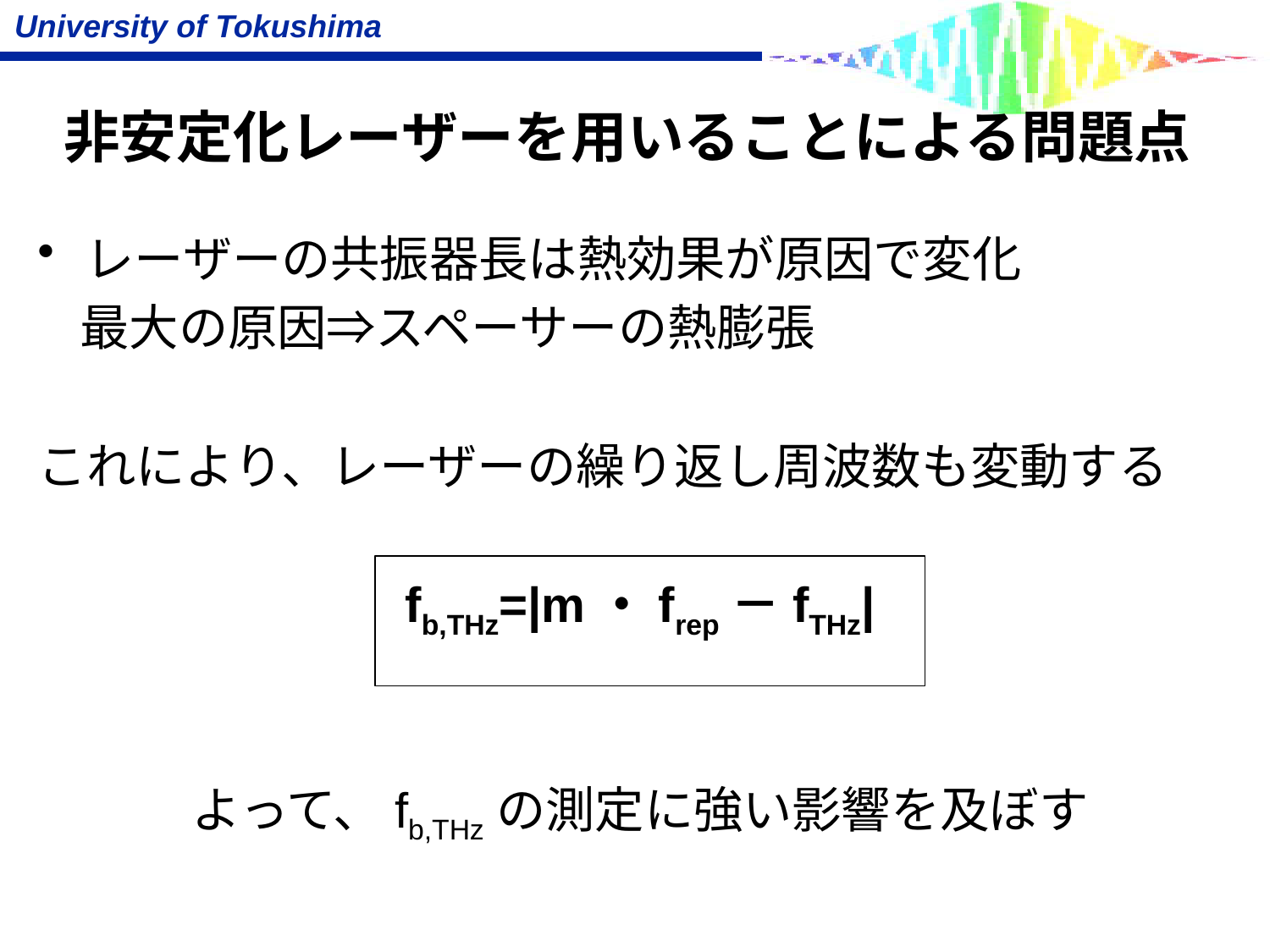

# 非安定化レーザーを用いることによる問題点
レーザーの共振器長は熱効果が原因で変化
　最大の原因⇒スペーサーの熱膨張

これにより、レーザーの繰り返し周波数も変動する

fb,THz=|m・frep－fTHz|

よって、fb,THzの測定に強い影響を及ぼす